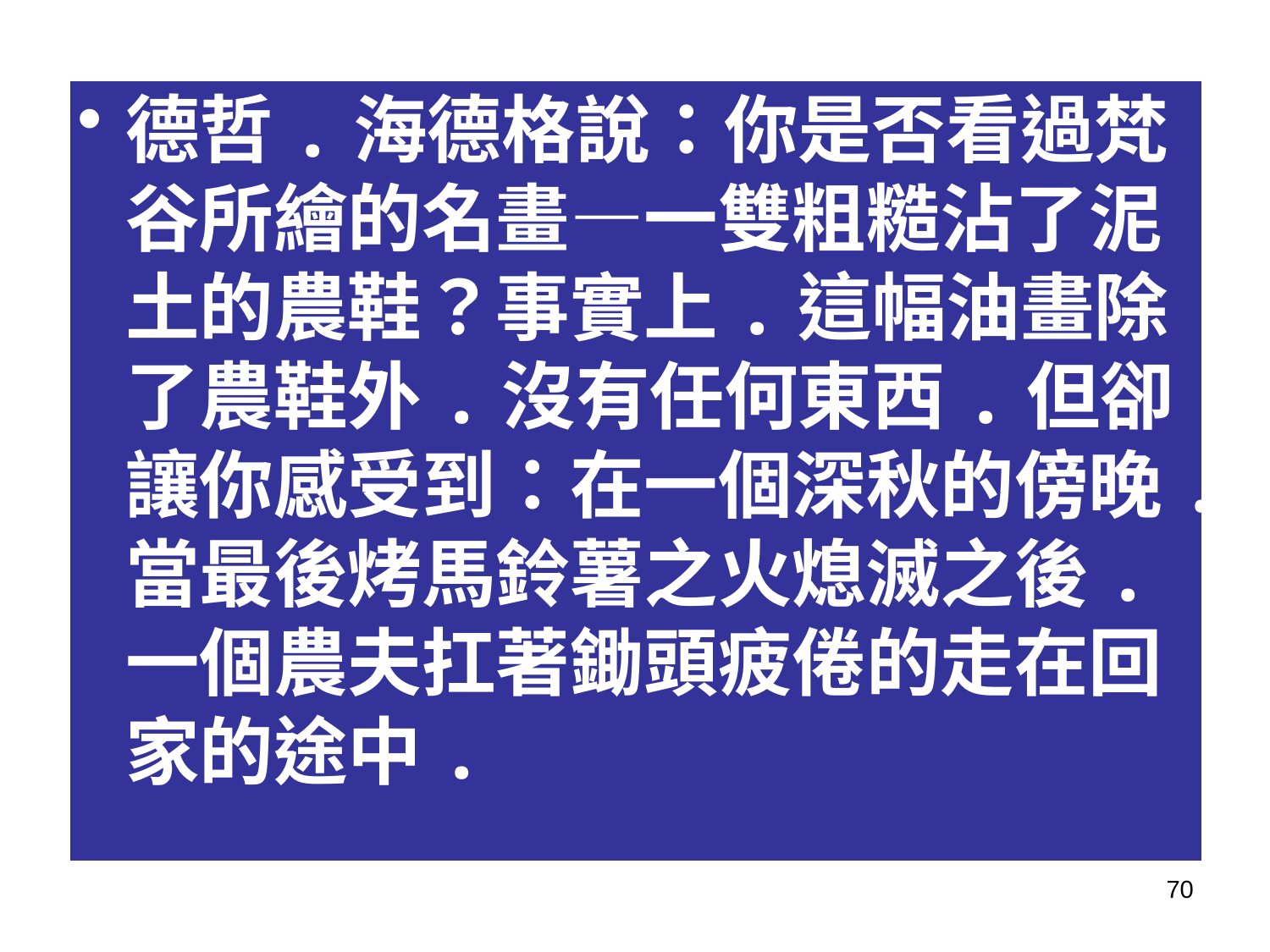

德哲.海德格說：你是否看過梵谷所繪的名畫—一雙粗糙沾了泥土的農鞋？事實上.這幅油畫除了農鞋外.沒有任何東西.但卻讓你感受到：在一個深秋的傍晚.當最後烤馬鈴薯之火熄滅之後.一個農夫扛著鋤頭疲倦的走在回家的途中.
70